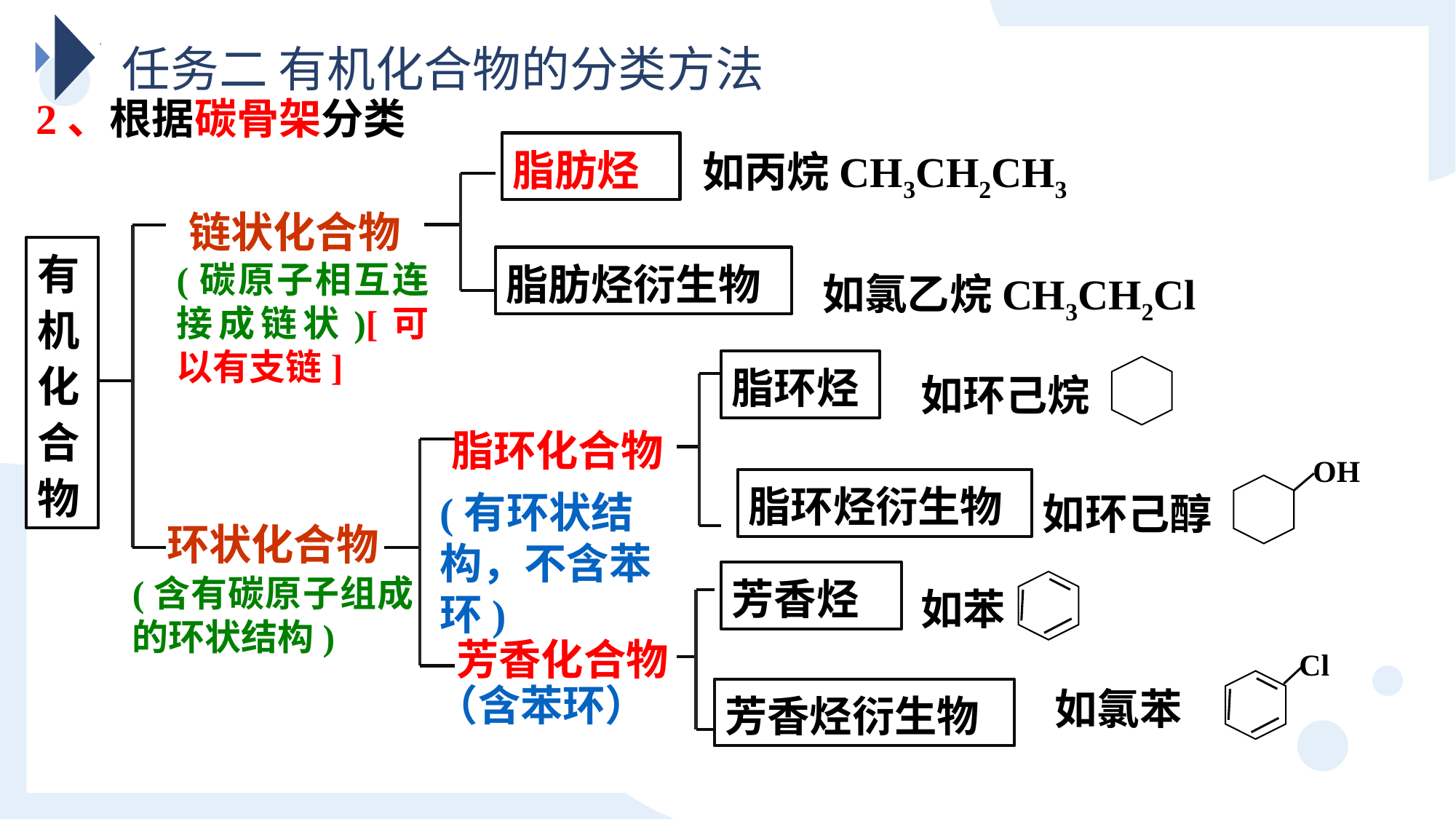

任务二 有机化合物的分类方法

2、根据碳骨架分类
如丙烷CH3CH2CH3
脂肪烃
链状化合物
(碳原子相互连接成链状)[可以有支链]

如氯乙烷CH3CH2Cl
有机化合物
脂肪烃衍生物
如环己烷

脂环烃
脂环化合物
(有环状结构，不含苯环)
OH
如环己醇

脂环烃衍生物
环状化合物
(含有碳原子组成的环状结构)
如苯

芳香烃
芳香化合物
（含苯环）
Cl
如氯苯

芳香烃衍生物